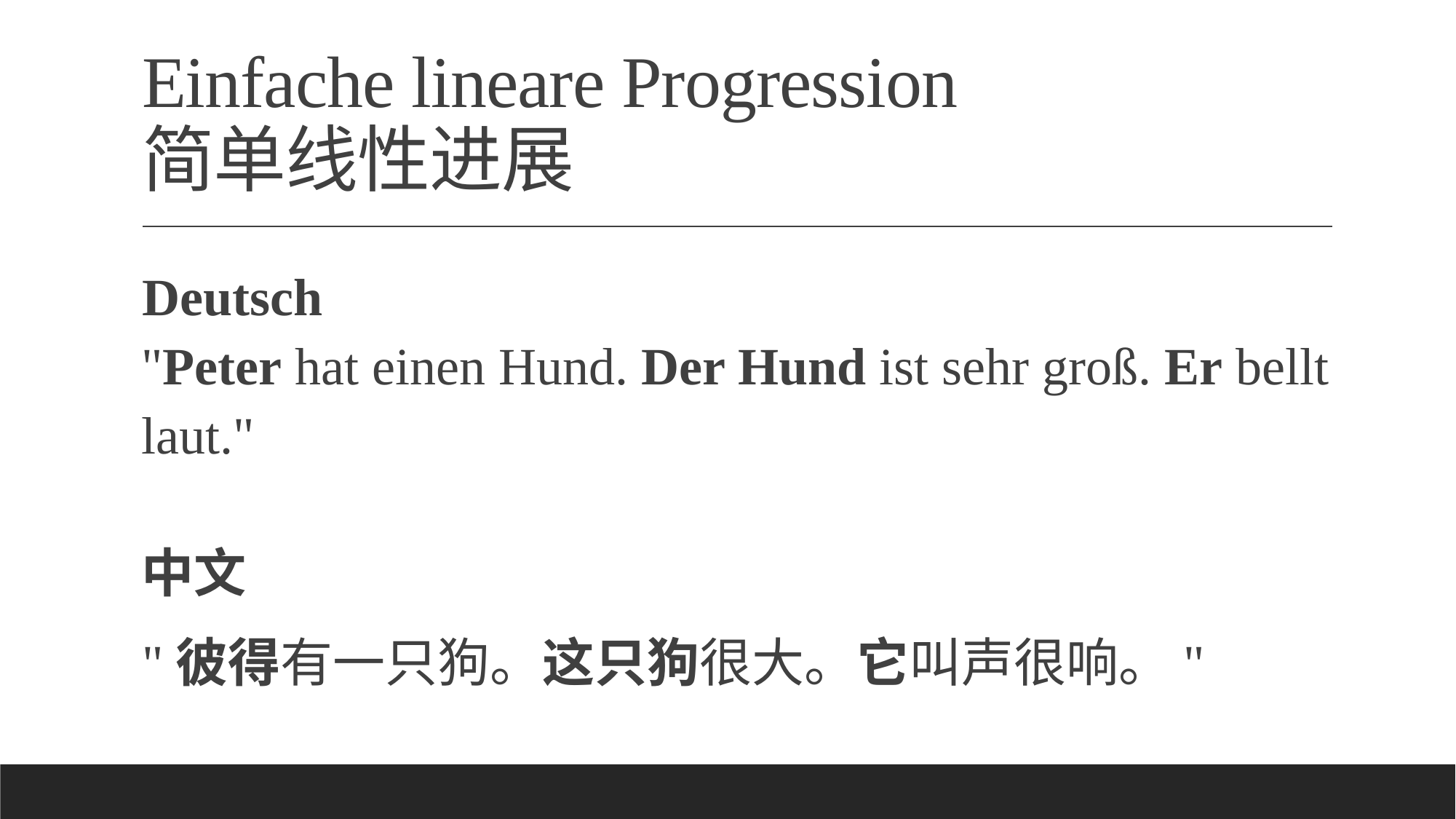

# Einfache lineare Progression 简单线性进展
Deutsch
"Peter hat einen Hund. Der Hund ist sehr groß. Er bellt laut."
中文
"彼得有一只狗。这只狗很大。它叫声很响。"